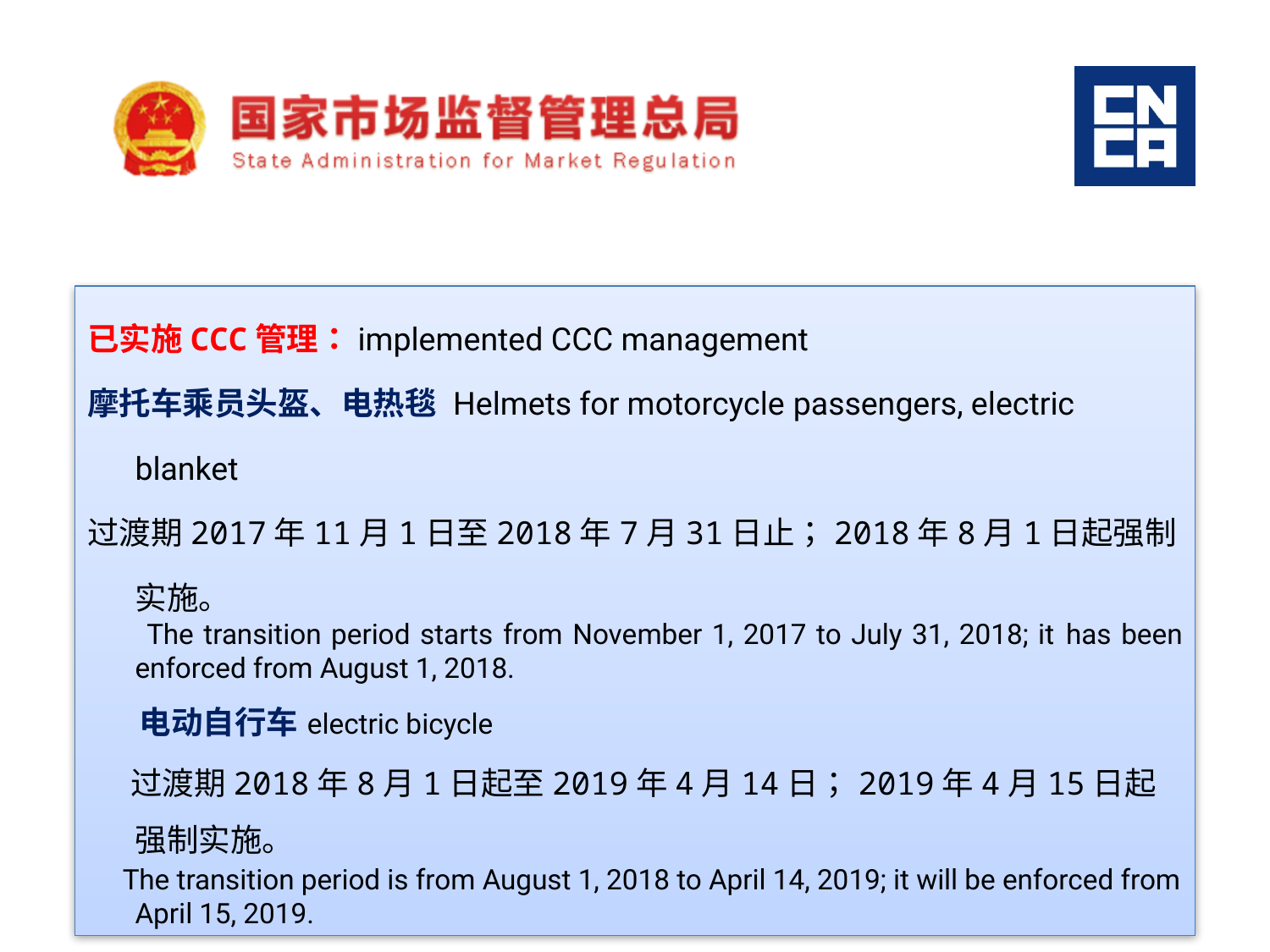

已实施CCC管理：implemented CCC management
摩托车乘员头盔、电热毯 Helmets for motorcycle passengers, electric blanket
过渡期2017年11月1日至2018年7月31日止；2018年8月1日起强制实施。
      The transition period starts from November 1, 2017 to July 31, 2018; it has been enforced from August 1, 2018.
     电动自行车 electric bicycle
    过渡期2018年8月1日起至2019年4月14日；2019年4月15日起强制实施。
     The transition period is from August 1, 2018 to April 14, 2019; it will be enforced from April 15, 2019.